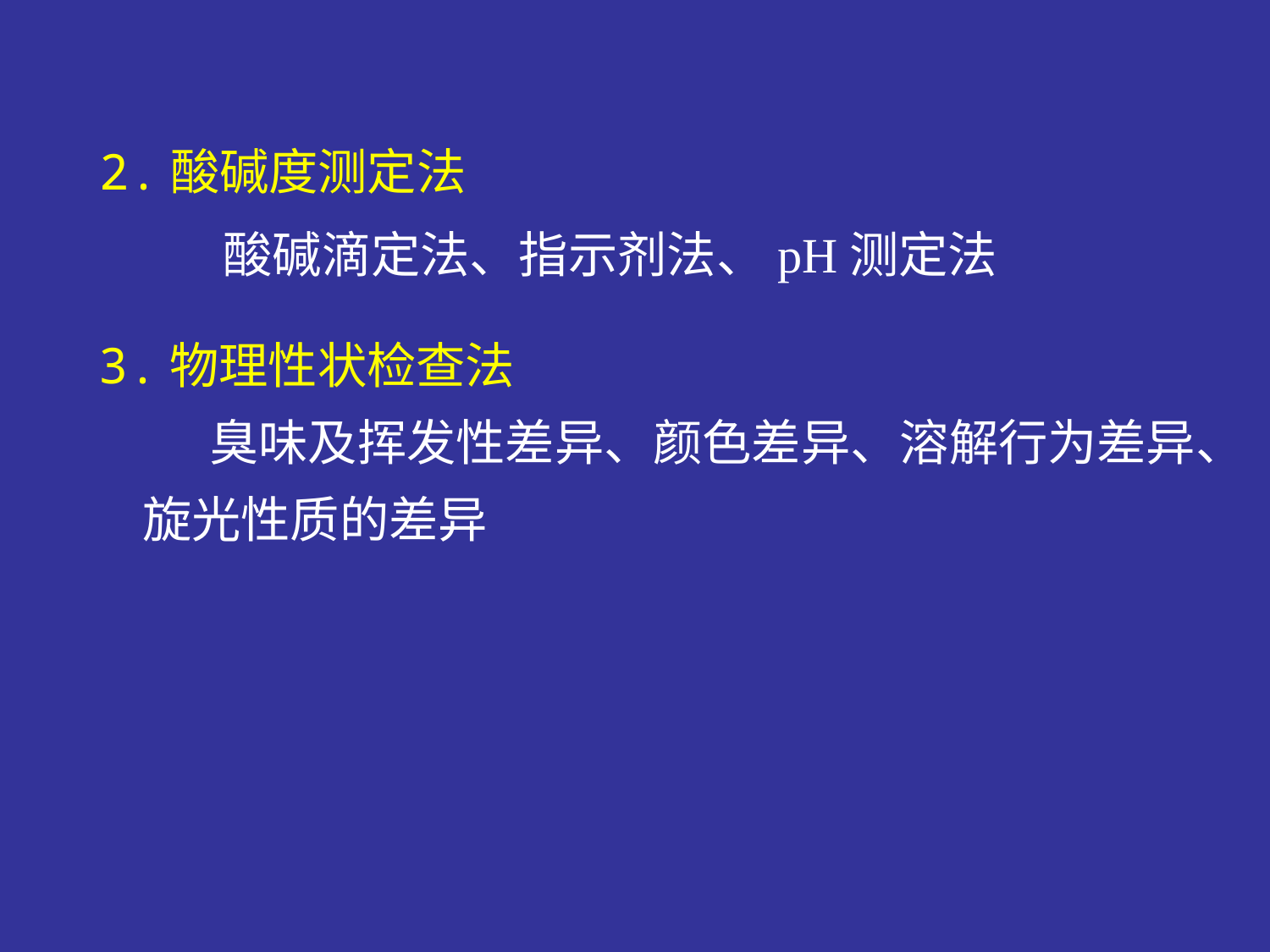

2.酸碱度测定法
          酸碱滴定法、指示剂法、pH测定法
3.物理性状检查法
         臭味及挥发性差异、颜色差异、溶解行为差异、    旋光性质的差异